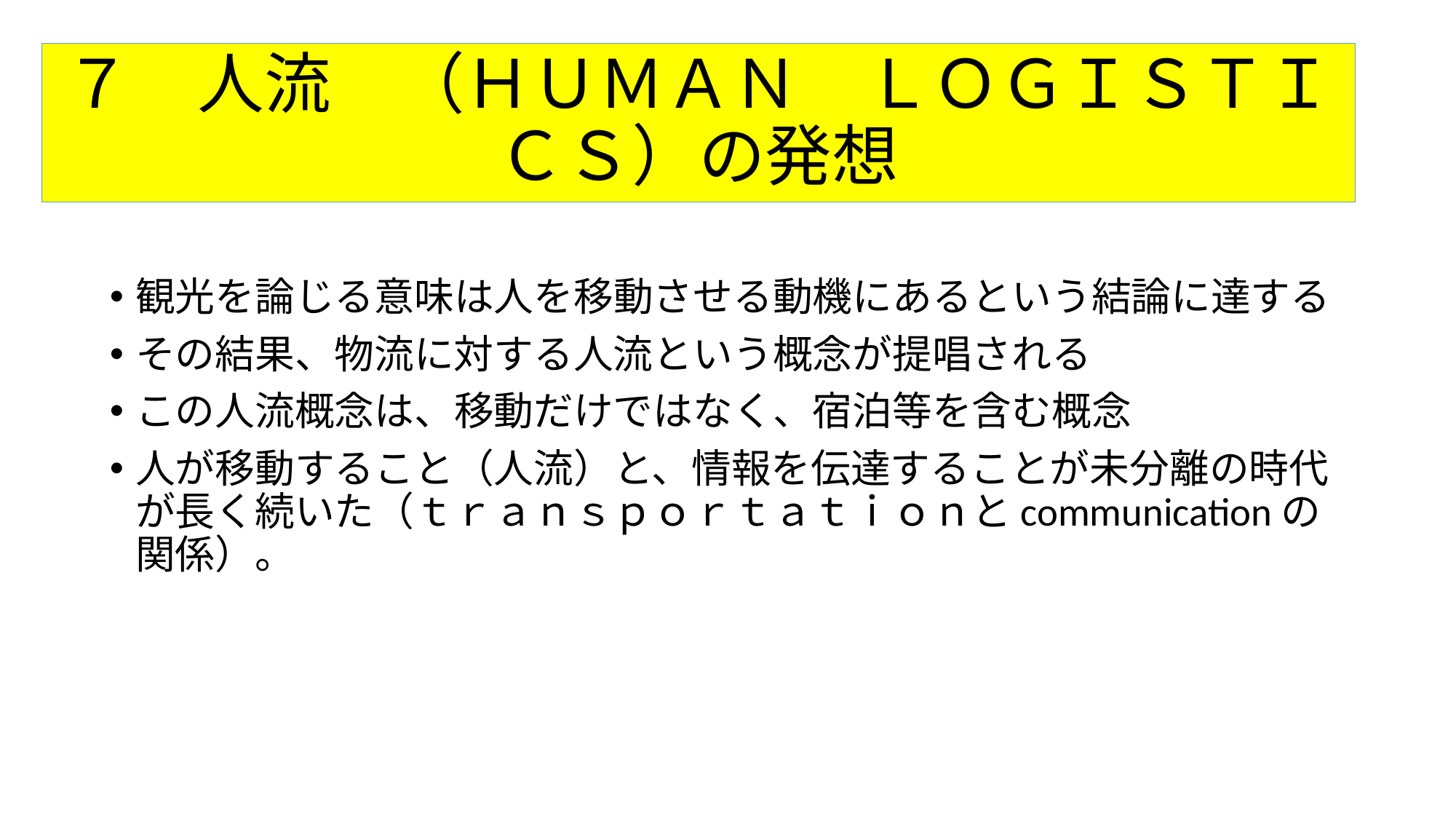

# ７　人流　（ＨＵＭＡＮ　ＬＯＧＩＳＴＩＣＳ）の発想
観光を論じる意味は人を移動させる動機にあるという結論に達する
その結果、物流に対する人流という概念が提唱される
この人流概念は、移動だけではなく、宿泊等を含む概念
人が移動すること（人流）と、情報を伝達することが未分離の時代が長く続いた（ｔｒａｎｓｐｏｒｔａｔｉｏｎとcommunicationの関係）。